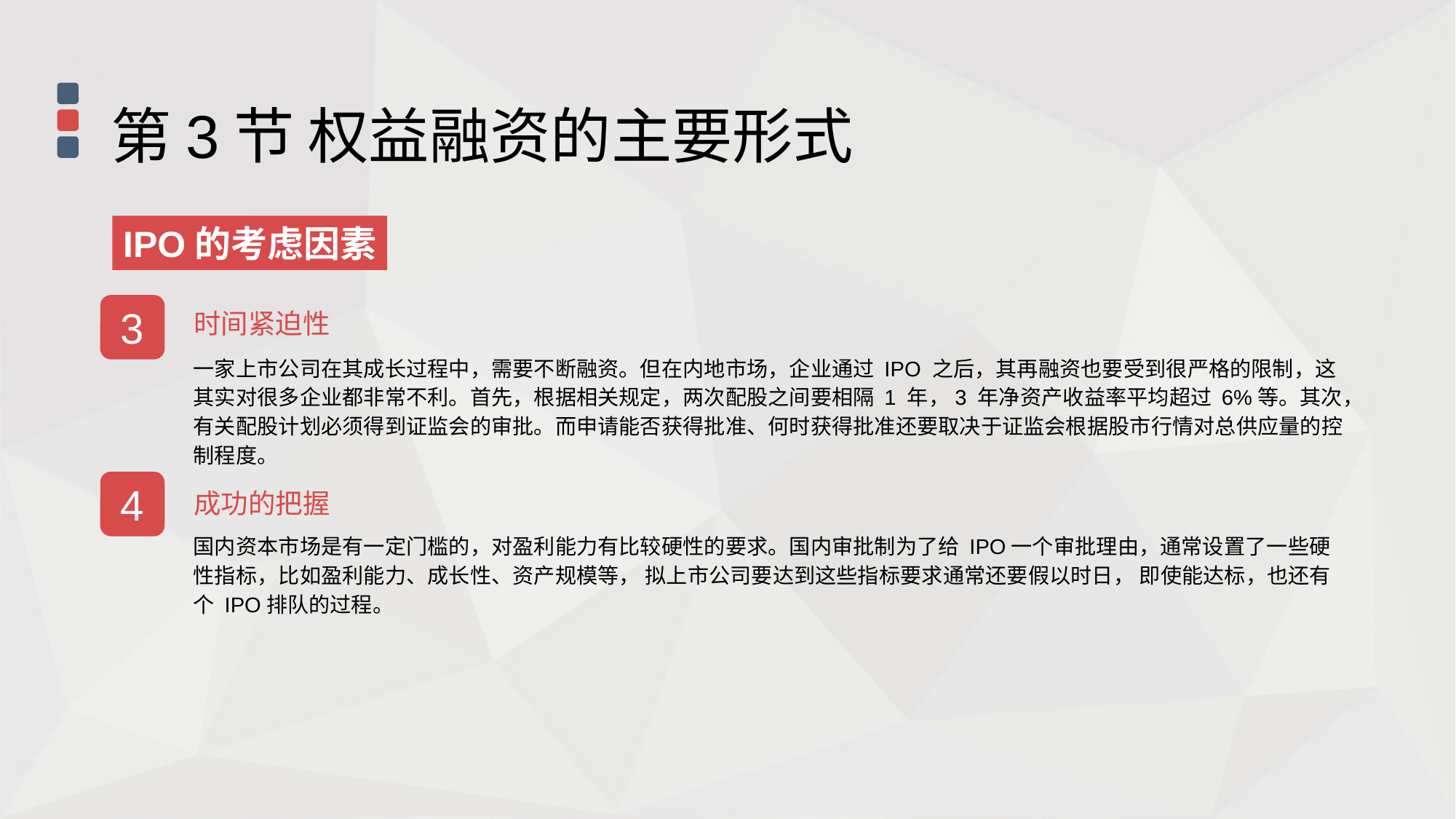

第3节 权益融资的主要形式
IPO的考虑因素
3
时间紧迫性

一家上市公司在其成长过程中，需要不断融资。但在内地市场，企业通过 IPO 之后，其再融资也要受到很严格的限制，这其实对很多企业都非常不利。首先，根据相关规定，两次配股之间要相隔 1 年，3 年净资产收益率平均超过 6%等。其次，有关配股计划必须得到证监会的审批。而申请能否获得批准、何时获得批准还要取决于证监会根据股市行情对总供应量的控制程度。
4
成功的把握
国内资本市场是有一定门槛的，对盈利能力有比较硬性的要求。国内审批制为了给 IPO一个审批理由，通常设置了一些硬性指标，比如盈利能力、成长性、资产规模等， 拟上市公司要达到这些指标要求通常还要假以时日， 即使能达标，也还有个 IPO排队的过程。